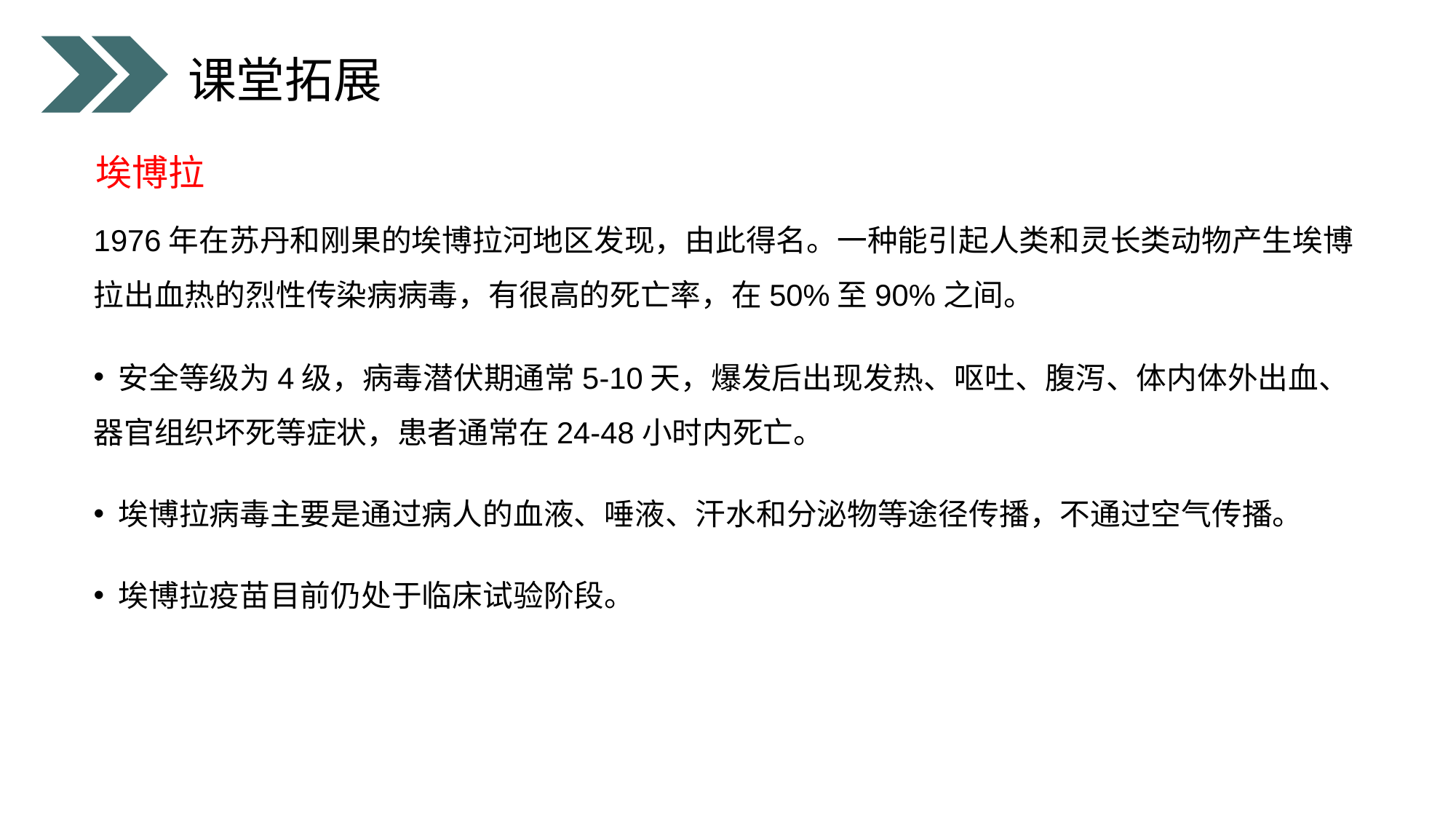

课堂拓展
埃博拉
1976年在苏丹和刚果的埃博拉河地区发现，由此得名。一种能引起人类和灵长类动物产生埃博拉出血热的烈性传染病病毒，有很高的死亡率，在50%至90%之间。
 安全等级为4级，病毒潜伏期通常5-10天，爆发后出现发热、呕吐、腹泻、体内体外出血、器官组织坏死等症状，患者通常在24-48小时内死亡。
 埃博拉病毒主要是通过病人的血液、唾液、汗水和分泌物等途径传播，不通过空气传播。
 埃博拉疫苗目前仍处于临床试验阶段。